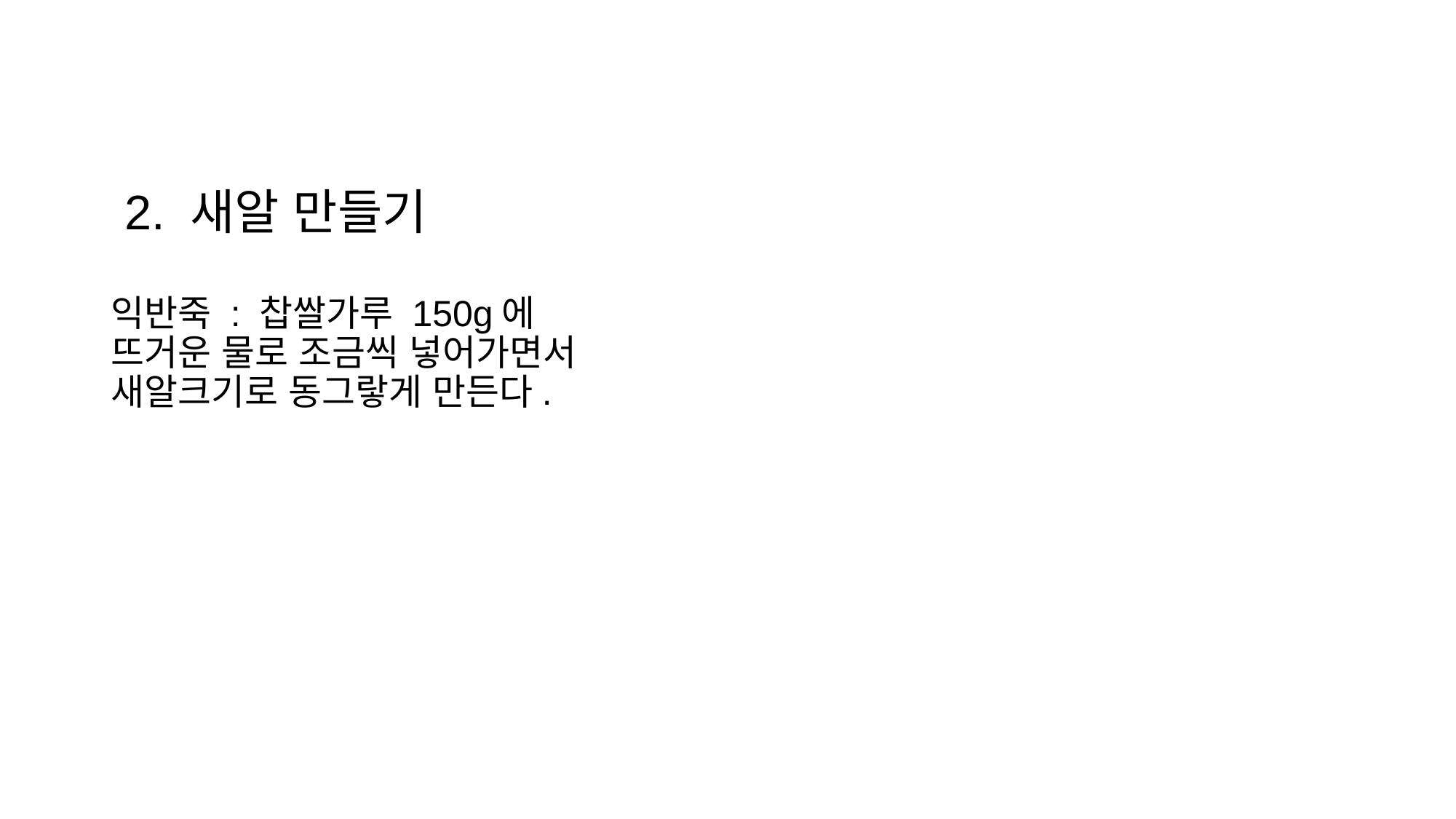

# 2. 새알 만들기

익반죽 : 찹쌀가루 150g에  뜨거운 물로 조금씩 넣어가면서 새알크기로 동그랗게 만든다.